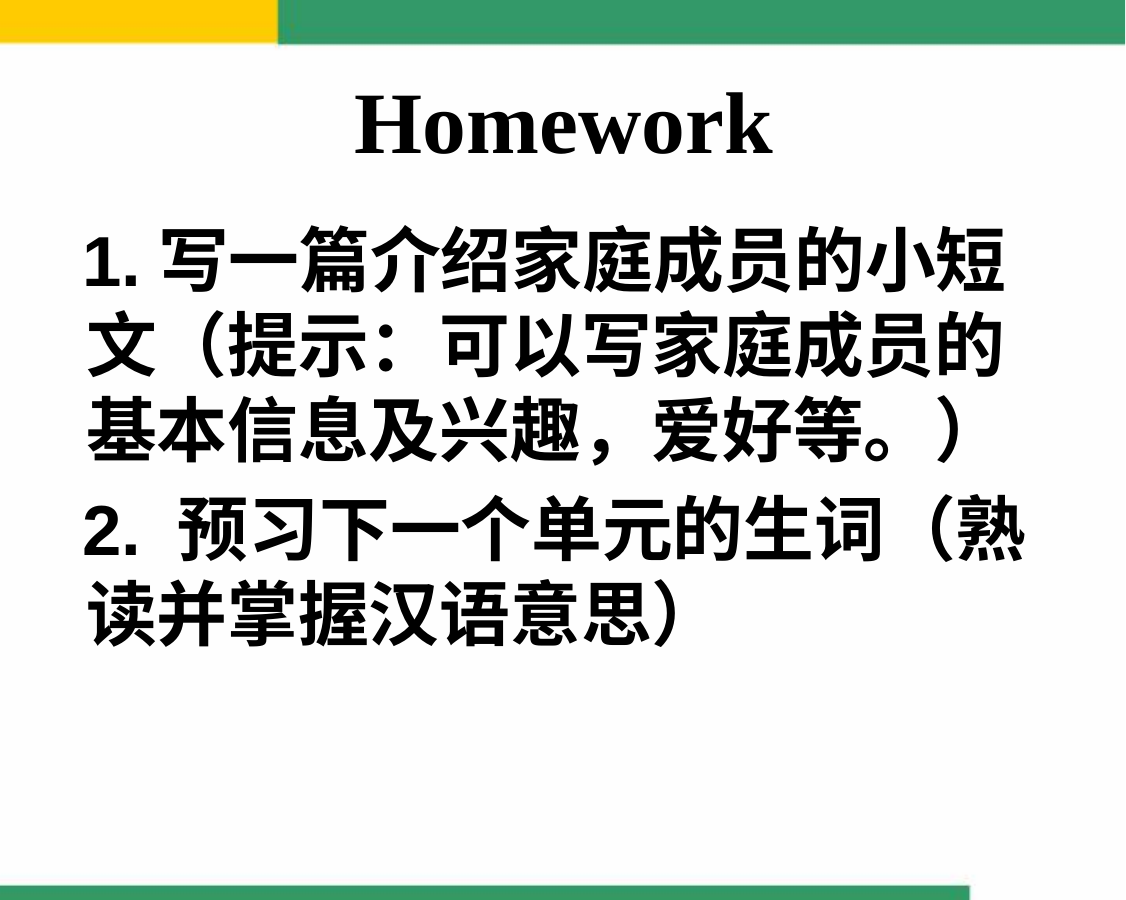

# Homework
  1.写一篇介绍家庭成员的小短 文（提示：可以写家庭成员的基本信息及兴趣，爱好等。）
  2. 预习下一个单元的生词（熟读并掌握汉语意思）